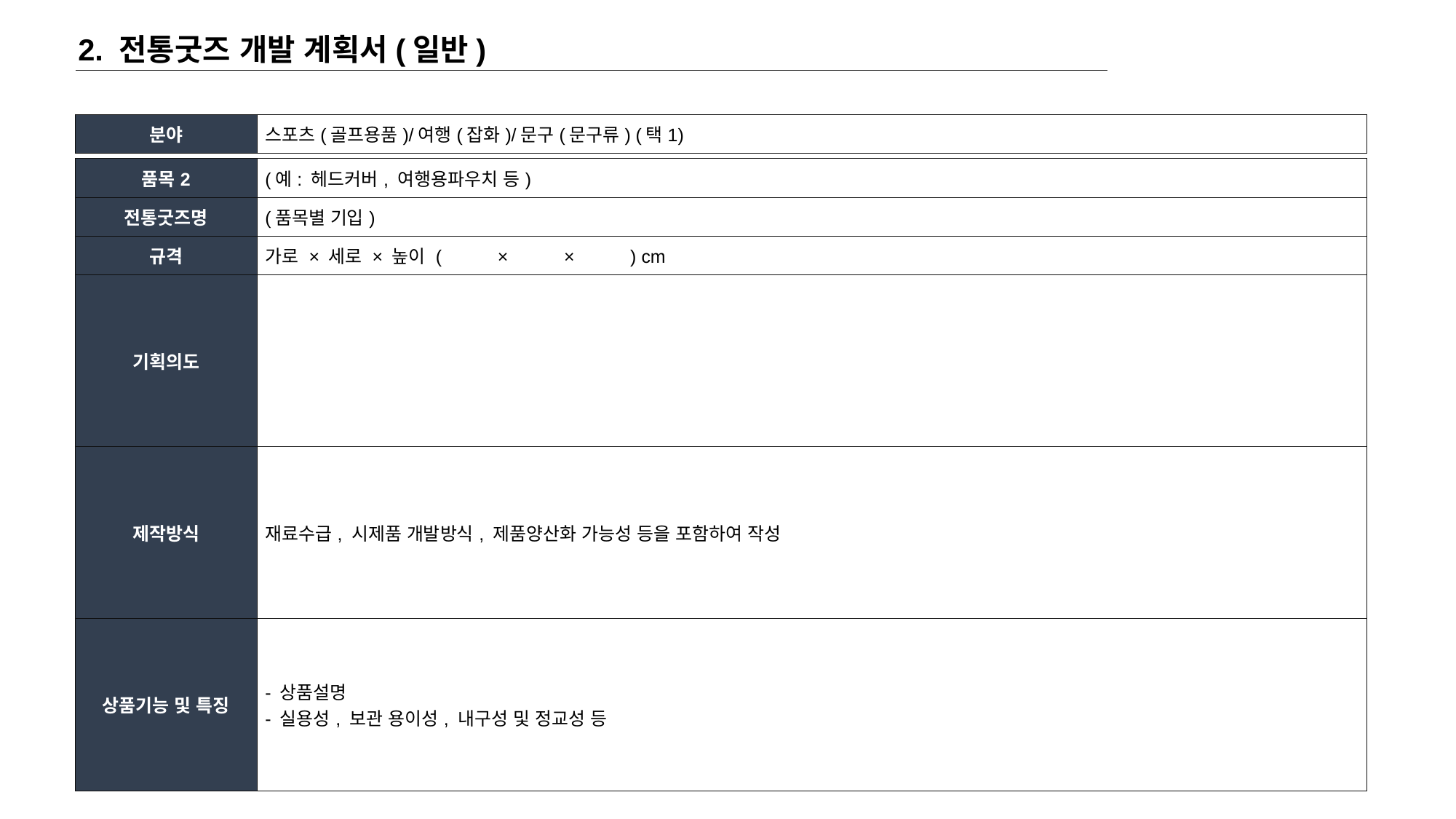

2. 전통굿즈 개발 계획서(일반)
| 분야 | 스포츠(골프용품)/여행(잡화)/문구(문구류) (택1) |
| --- | --- |
| 품목2 | (예: 헤드커버, 여행용파우치 등) |
| --- | --- |
| 전통굿즈명 | (품목별 기입) |
| 규격 | 가로 × 세로 × 높이 ( × × ) cm |
| 기획의도 |  |
| 제작방식 | 재료수급, 시제품 개발방식, 제품양산화 가능성 등을 포함하여 작성 |
| 상품기능 및 특징 | - 상품설명 - 실용성, 보관 용이성, 내구성 및 정교성 등 |